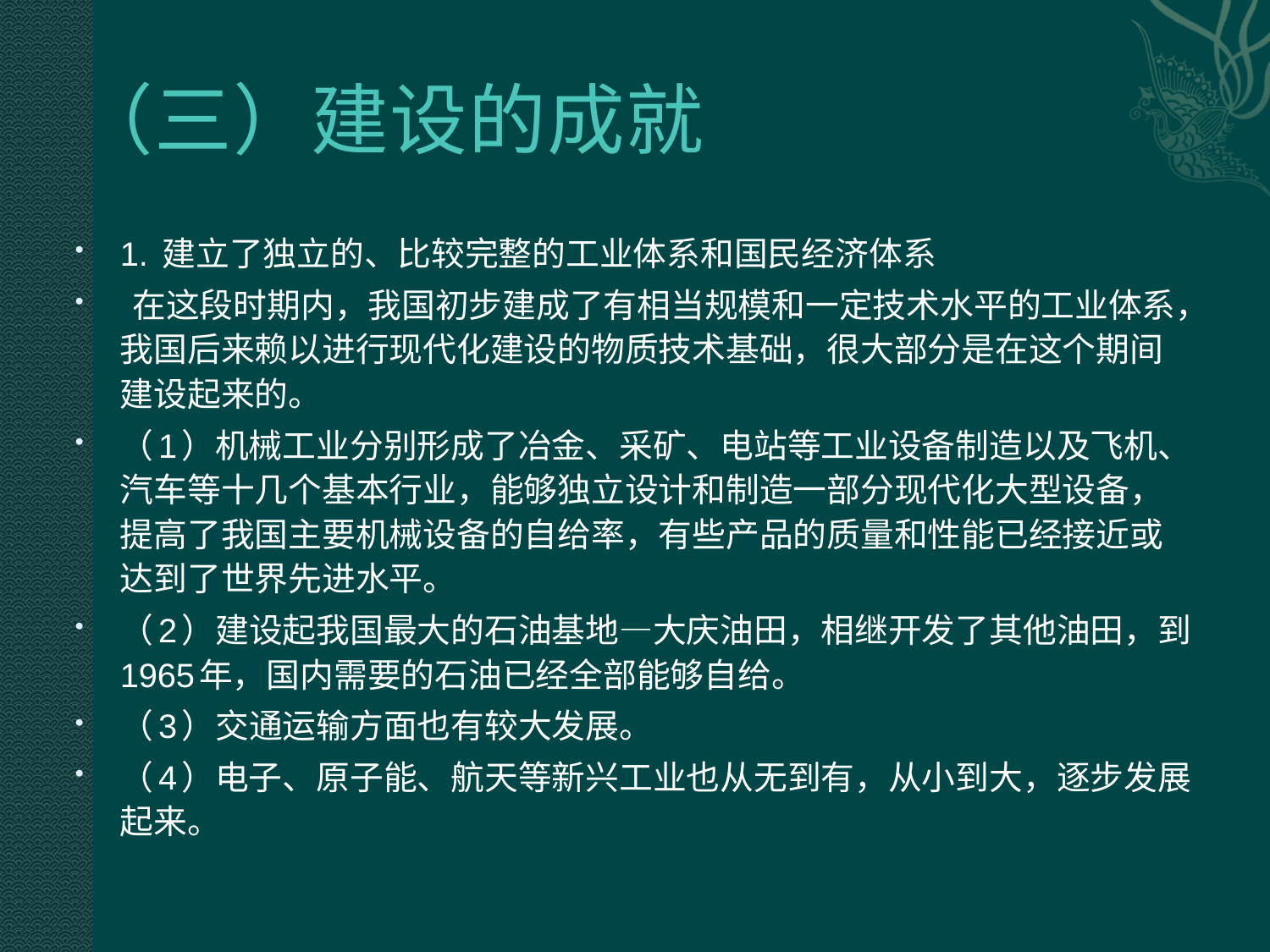

# （三）建设的成就
1. 建立了独立的、比较完整的工业体系和国民经济体系
 在这段时期内，我国初步建成了有相当规模和一定技术水平的工业体系，我国后来赖以进行现代化建设的物质技术基础，很大部分是在这个期间建设起来的。
（1）机械工业分别形成了冶金、采矿、电站等工业设备制造以及飞机、汽车等十几个基本行业，能够独立设计和制造一部分现代化大型设备，提高了我国主要机械设备的自给率，有些产品的质量和性能已经接近或达到了世界先进水平。
（2）建设起我国最大的石油基地—大庆油田，相继开发了其他油田，到1965年，国内需要的石油已经全部能够自给。
（3）交通运输方面也有较大发展。
（4）电子、原子能、航天等新兴工业也从无到有，从小到大，逐步发展起来。